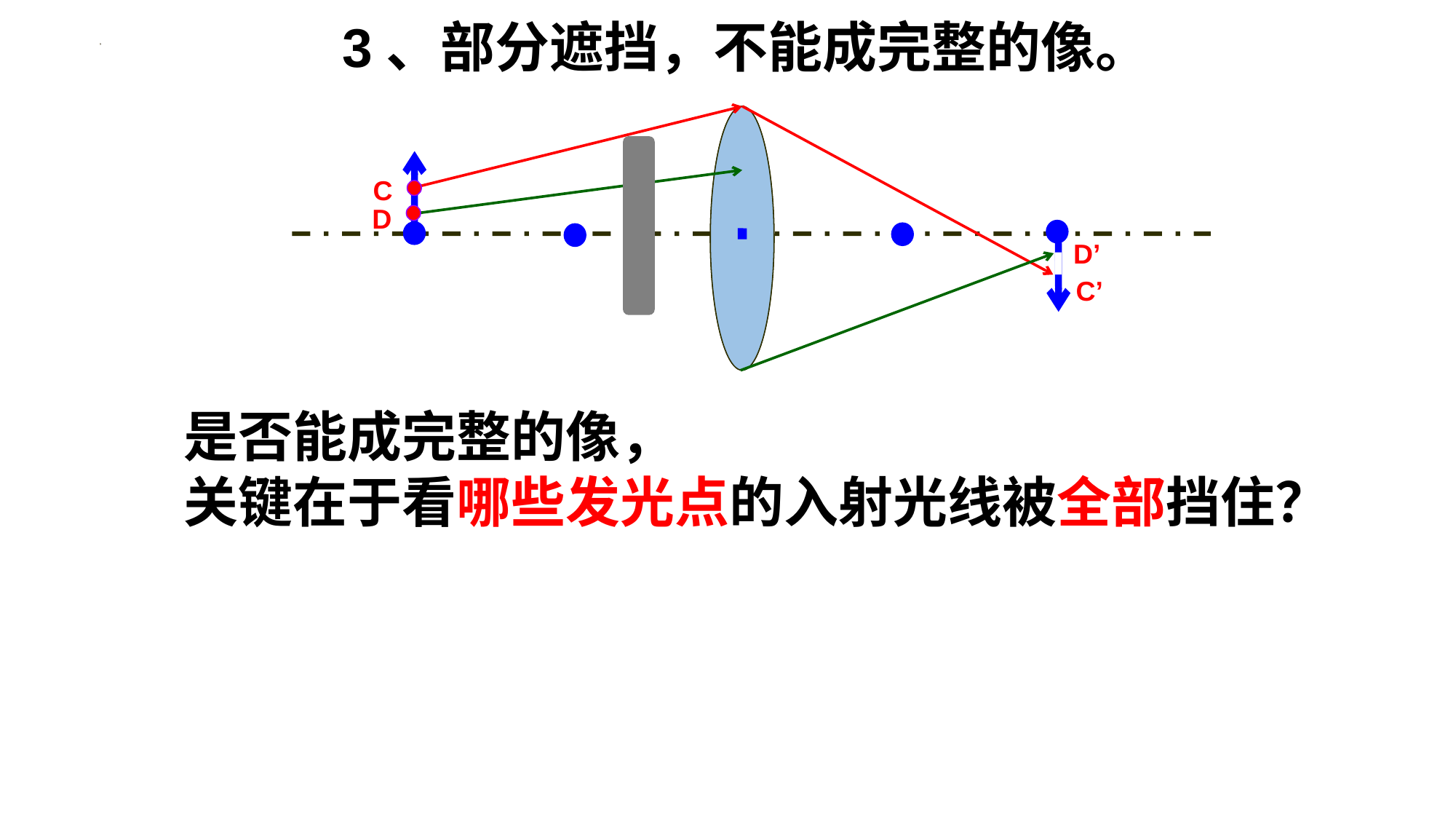

3、部分遮挡，不能成完整的像。

C

D

D’
C’
是否能成完整的像，
关键在于看哪些发光点的入射光线被全部挡住？